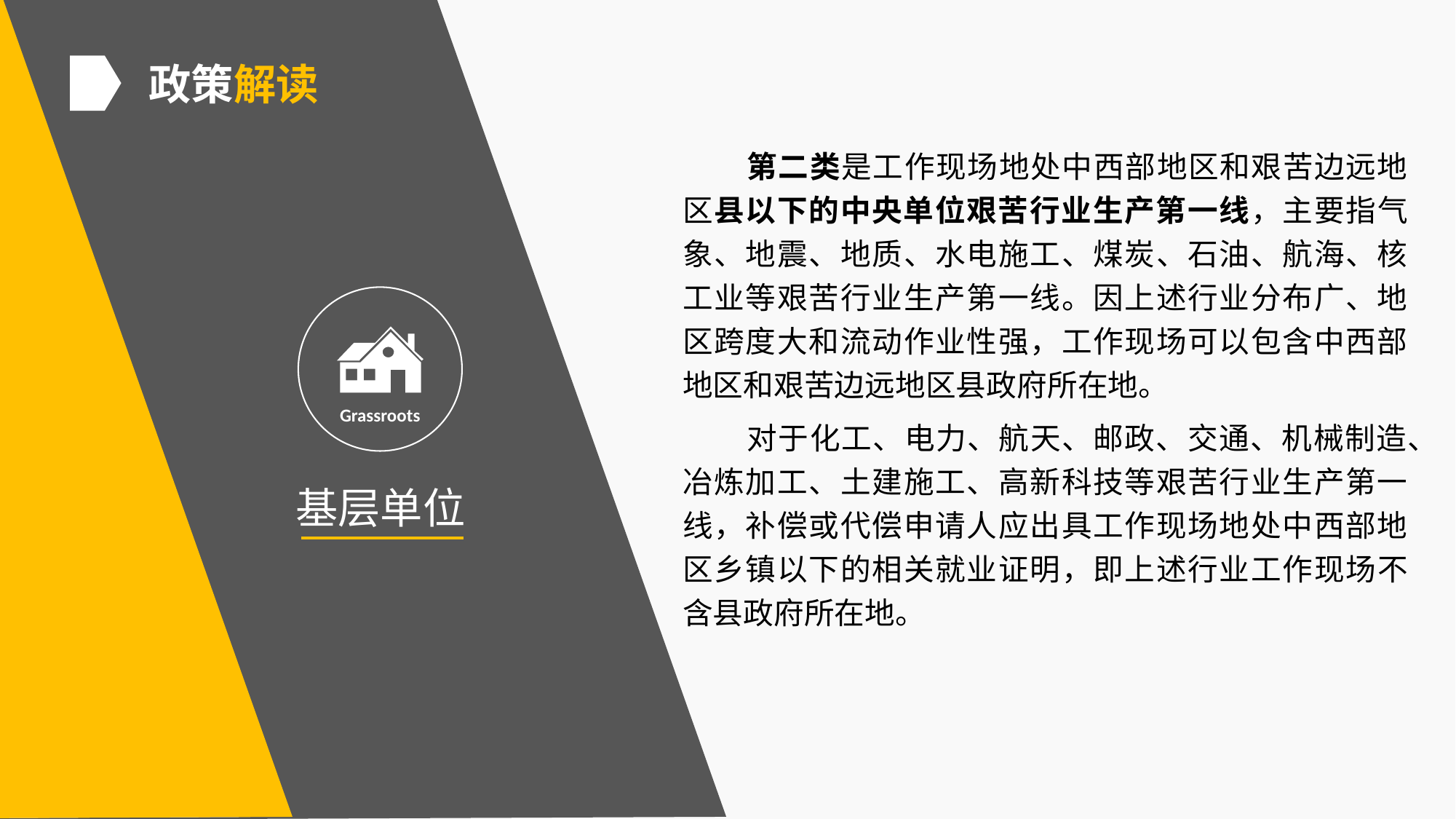

政策解读

第二类是工作现场地处中西部地区和艰苦边远地区县以下的中央单位艰苦行业生产第一线，主要指气象、地震、地质、水电施工、煤炭、石油、航海、核工业等艰苦行业生产第一线。因上述行业分布广、地区跨度大和流动作业性强，工作现场可以包含中西部地区和艰苦边远地区县政府所在地。
对于化工、电力、航天、邮政、交通、机械制造、冶炼加工、土建施工、高新科技等艰苦行业生产第一线，补偿或代偿申请人应出具工作现场地处中西部地区乡镇以下的相关就业证明，即上述行业工作现场不含县政府所在地。

Grassroots
基层单位